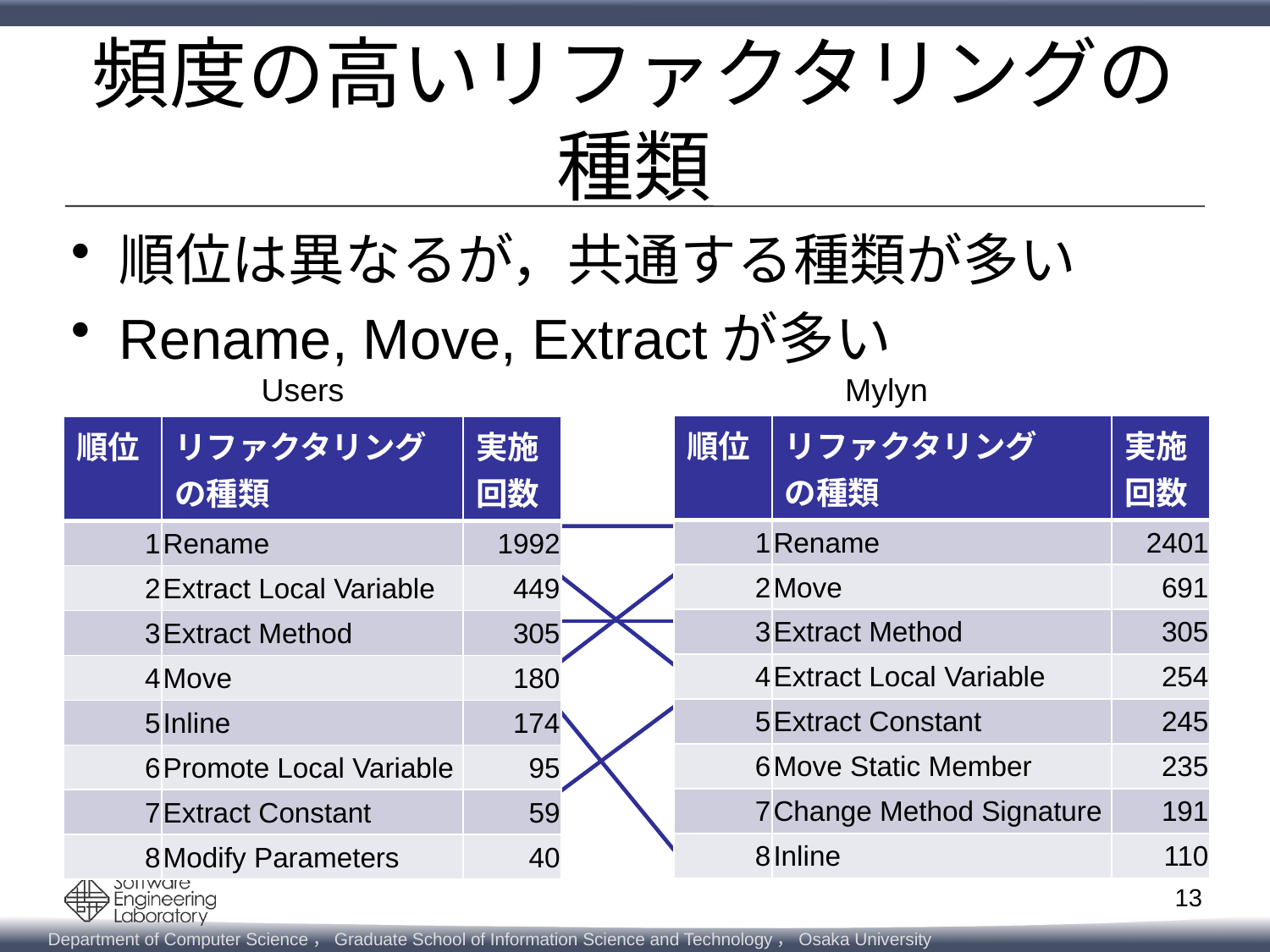

# 頻度の高いリファクタリングの種類
順位は異なるが，共通する種類が多い
Rename, Move, Extractが多い
Users
Mylyn
| 順位 | リファクタリング の種類 | 実施 回数 |
| --- | --- | --- |
| 1 | Rename | 2401 |
| 2 | Move | 691 |
| 3 | Extract Method | 305 |
| 4 | Extract Local Variable | 254 |
| 5 | Extract Constant | 245 |
| 6 | Move Static Member | 235 |
| 7 | Change Method Signature | 191 |
| 8 | Inline | 110 |
| 順位 | リファクタリング の種類 | 実施 回数 |
| --- | --- | --- |
| 1 | Rename | 1992 |
| 2 | Extract Local Variable | 449 |
| 3 | Extract Method | 305 |
| 4 | Move | 180 |
| 5 | Inline | 174 |
| 6 | Promote Local Variable | 95 |
| 7 | Extract Constant | 59 |
| 8 | Modify Parameters | 40 |
13